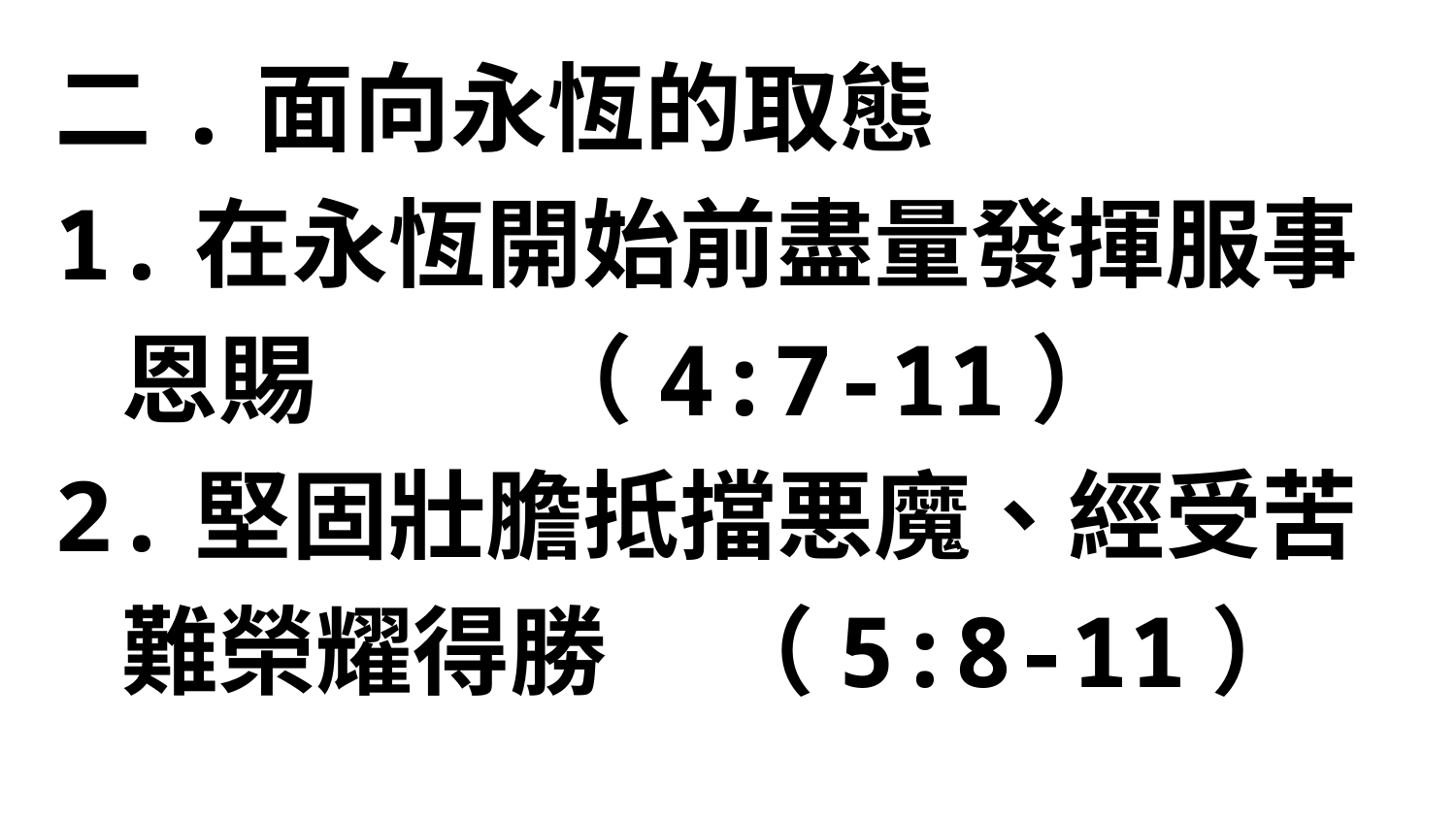

二.面向永恆的取態
1.在永恆開始前盡量發揮服事
  恩賜          （4:7-11）
2.堅固壯膽抵擋悪魔、經受苦
  難榮耀得勝     （5:8-11）